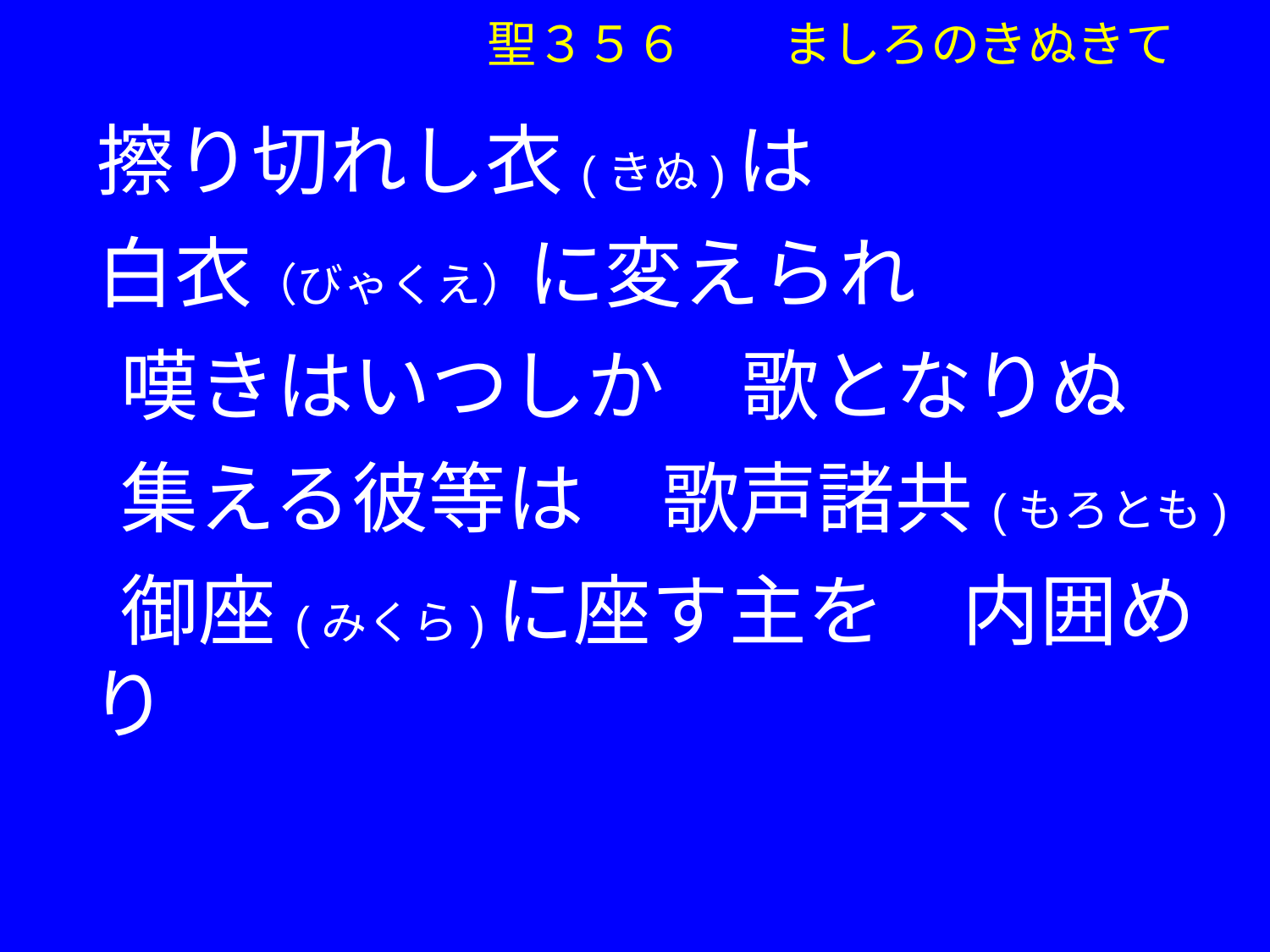

擦り切れし衣(きぬ)は
  白衣（びゃくえ）に変えられ
　嘆きはいつしか　歌となりぬ
　集える彼等は　歌声諸共(もろとも)
　御座(みくら)に座す主を　内囲めり

聖３５６　　ましろのきぬきて